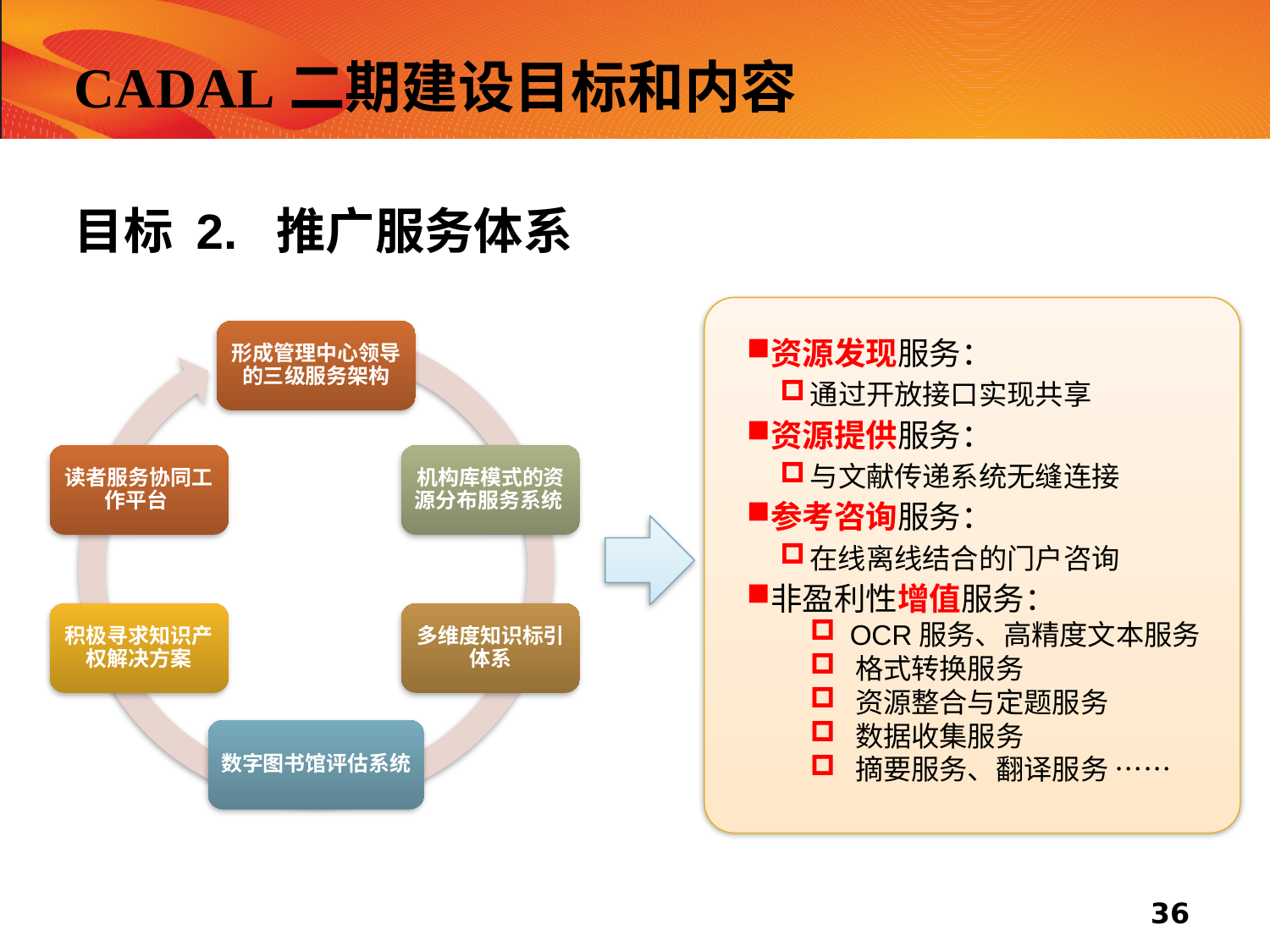

# CADAL二期建设目标和内容
目标 2.  推广服务体系

形成管理中心领导的三级服务架构
机构库模式的资源分布服务系统
多维度知识标引体系
数字图书馆评估系统
积极寻求知识产权解决方案
读者服务协同工作平台
资源发现服务：
通过开放接口实现共享
资源提供服务：
与文献传递系统无缝连接
参考咨询服务：
在线离线结合的门户咨询
非盈利性增值服务：
 OCR服务、高精度文本服务
 格式转换服务
 资源整合与定题服务
 数据收集服务
 摘要服务、翻译服务 ……